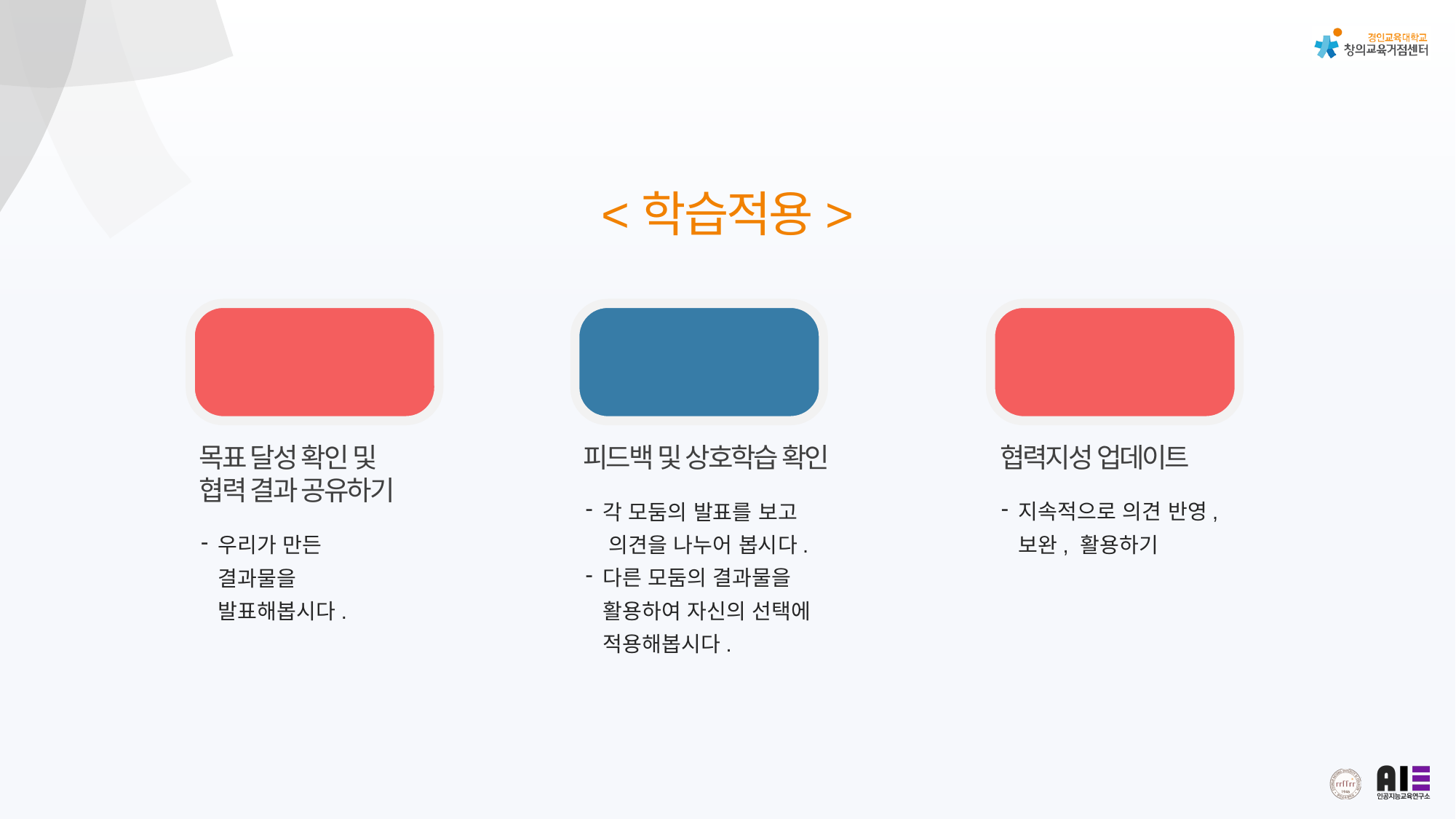

<학습적용>
01
목표 달성 확인 및
협력 결과 공유하기
우리가 만든 결과물을 발표해봅시다.
02
피드백 및 상호학습 확인
각 모둠의 발표를 보고
   의견을 나누어 봅시다.
다른 모둠의 결과물을 활용하여 자신의 선택에 적용해봅시다.
03
협력지성 업데이트
지속적으로 의견 반영, 보완, 활용하기